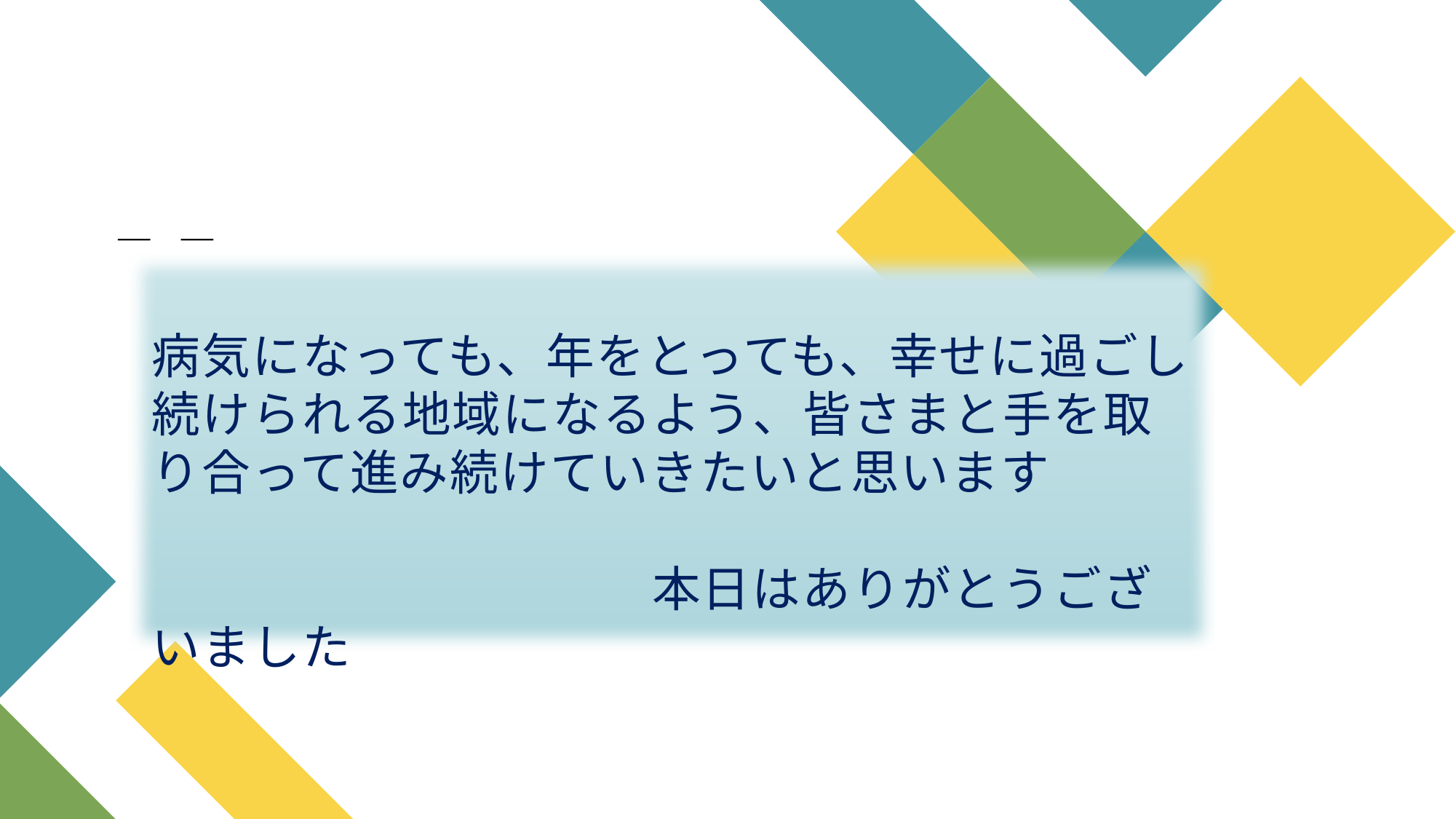

# 病気になっても、年をとっても、幸せに過ごし続けられる地域になるよう、皆さまと手を取り合って進み続けていきたいと思います 　　　　　　　　　　本日はありがとうございました